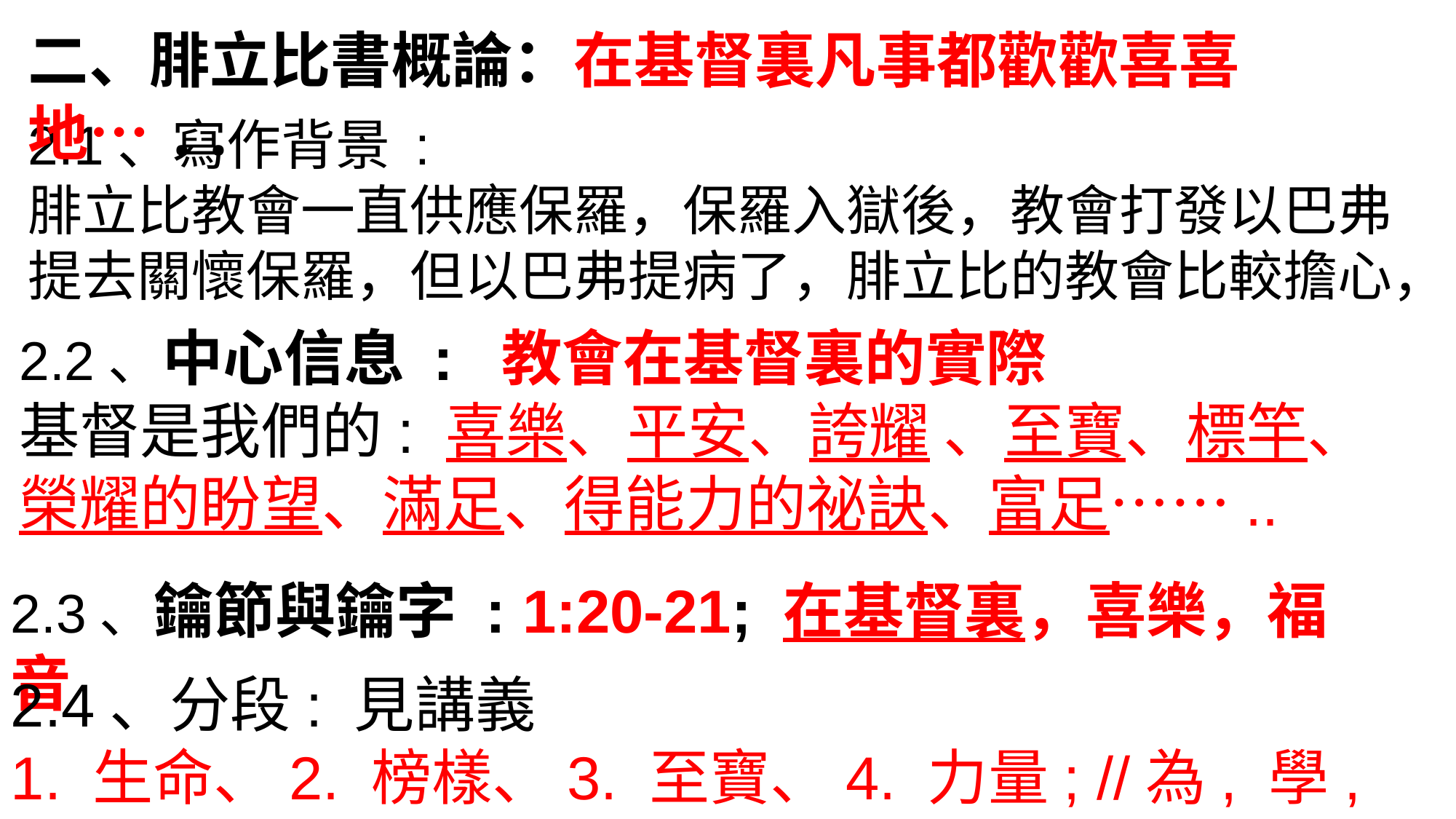

二、腓立比書概論：在基督裏凡事都歡歡喜喜地…..
2.1、寫作背景 :
腓立比教會一直供應保羅，保羅入獄後，教會打發以巴弗提去關懷保羅，但以巴弗提病了，腓立比的教會比較擔心，
2.2、中心信息 :  教會在基督裏的實際
基督是我們的: 喜樂、平安、誇耀 、至寶、標竿、
榮耀的盼望、滿足、得能力的祕訣、富足……..
2.3、鑰節與鑰字 : 1:20-21; 在基督裏，喜樂，福音
2.4、分段: 見講義
1. 生命、2. 榜樣、3. 至寶、4. 力量; //為, 學, 得, 靠